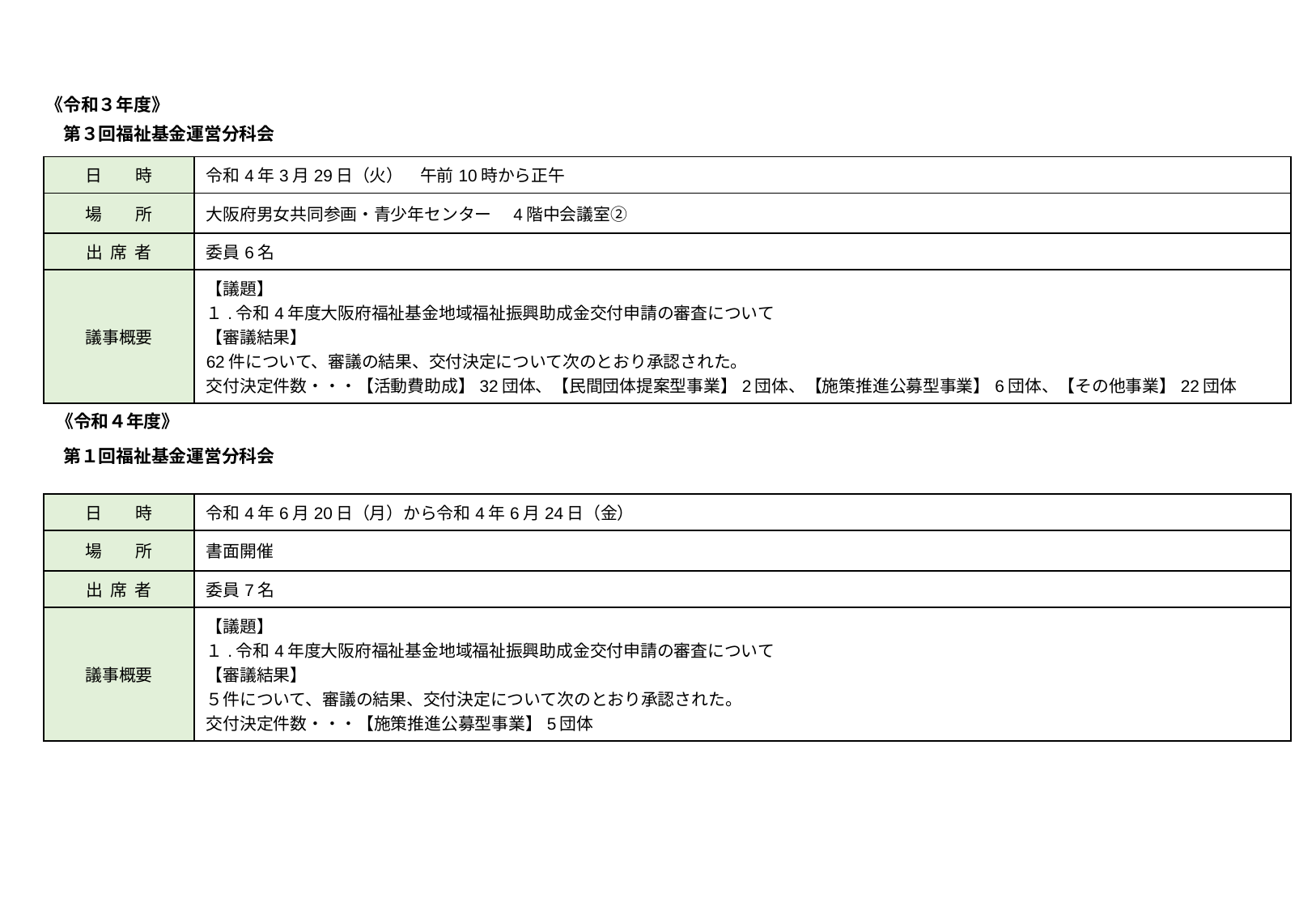

《令和３年度》
　第３回福祉基金運営分科会
| 日　　時 | 令和4年3月29日（火）　午前10時から正午 |
| --- | --- |
| 場　　所 | 大阪府男女共同参画・青少年センター　4階中会議室② |
| 出 席 者 | 委員6名 |
| 議事概要 | 【議題】 １.令和4年度大阪府福祉基金地域福祉振興助成金交付申請の審査について 【審議結果】 62件について、審議の結果、交付決定について次のとおり承認された。 交付決定件数・・・【活動費助成】32団体、【民間団体提案型事業】2団体、【施策推進公募型事業】6団体、【その他事業】22団体 |
《令和４年度》
　第１回福祉基金運営分科会
| 日　　時 | 令和4年6月20日（月）から令和4年6月24日（金） |
| --- | --- |
| 場　　所 | 書面開催 |
| 出 席 者 | 委員7名 |
| 議事概要 | 【議題】 １.令和4年度大阪府福祉基金地域福祉振興助成金交付申請の審査について 【審議結果】 ５件について、審議の結果、交付決定について次のとおり承認された。 交付決定件数・・・【施策推進公募型事業】5団体 |